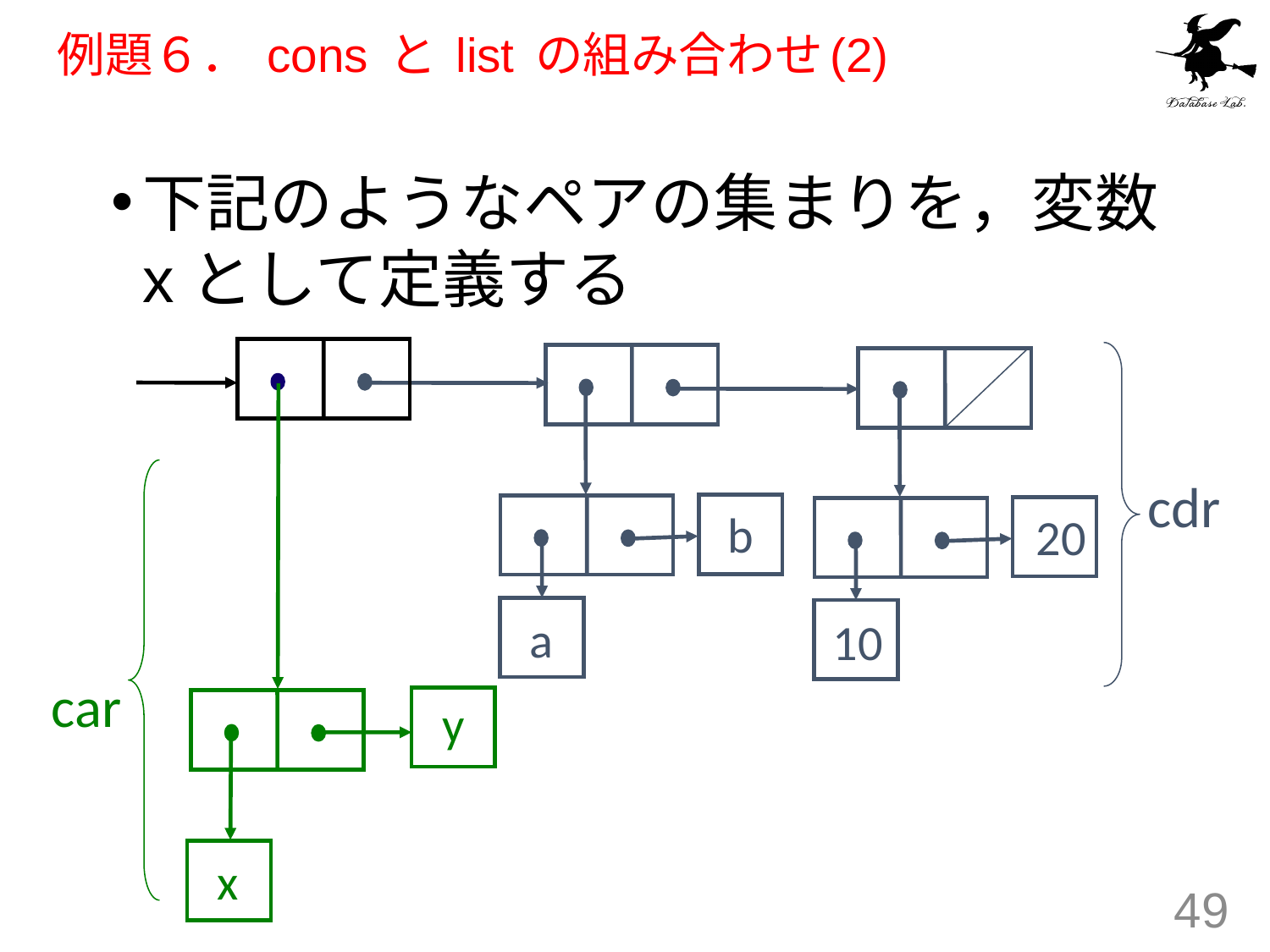

# 例題６． cons と list の組み合わせ(2)
下記のようなペアの集まりを，変数xとして定義する

cdr

b

20

a
10
car
y

x
49